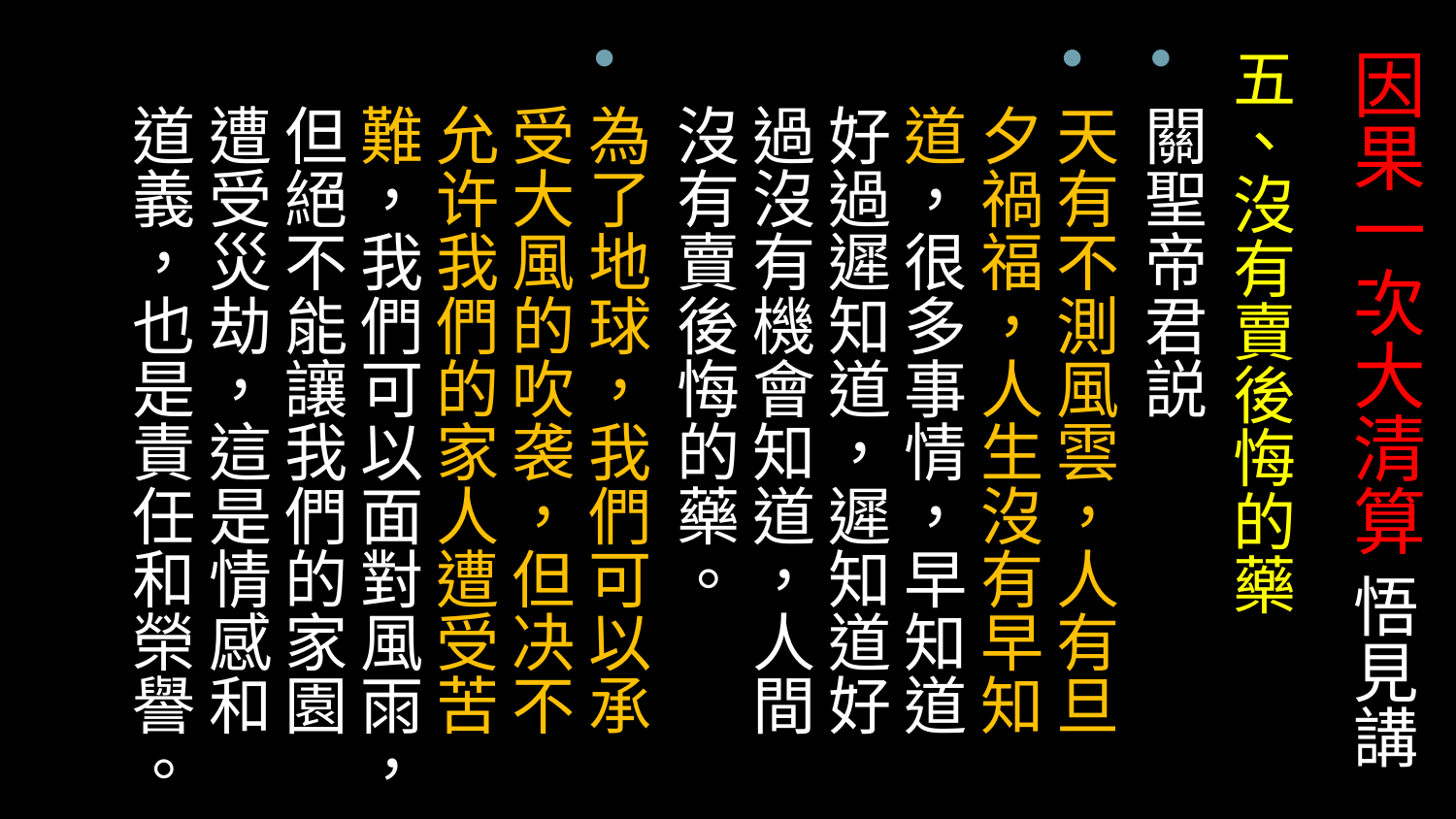

# 因果一次大清算 悟見講
五、沒有賣後悔的藥
關聖帝君説
天有不測風雲，人有旦夕禍福，人生沒有早知道，很多事情，早知道好過遲知道，遲知道好過沒有機會知道，人間沒有賣後悔的藥。
為了地球，我們可以承受大風的吹袭，但决不允许我們的家人遭受苦難，我們可以面對風雨，但絕不能讓我們的家園遭受災劫，這是情感和道義，也是責任和榮譽。